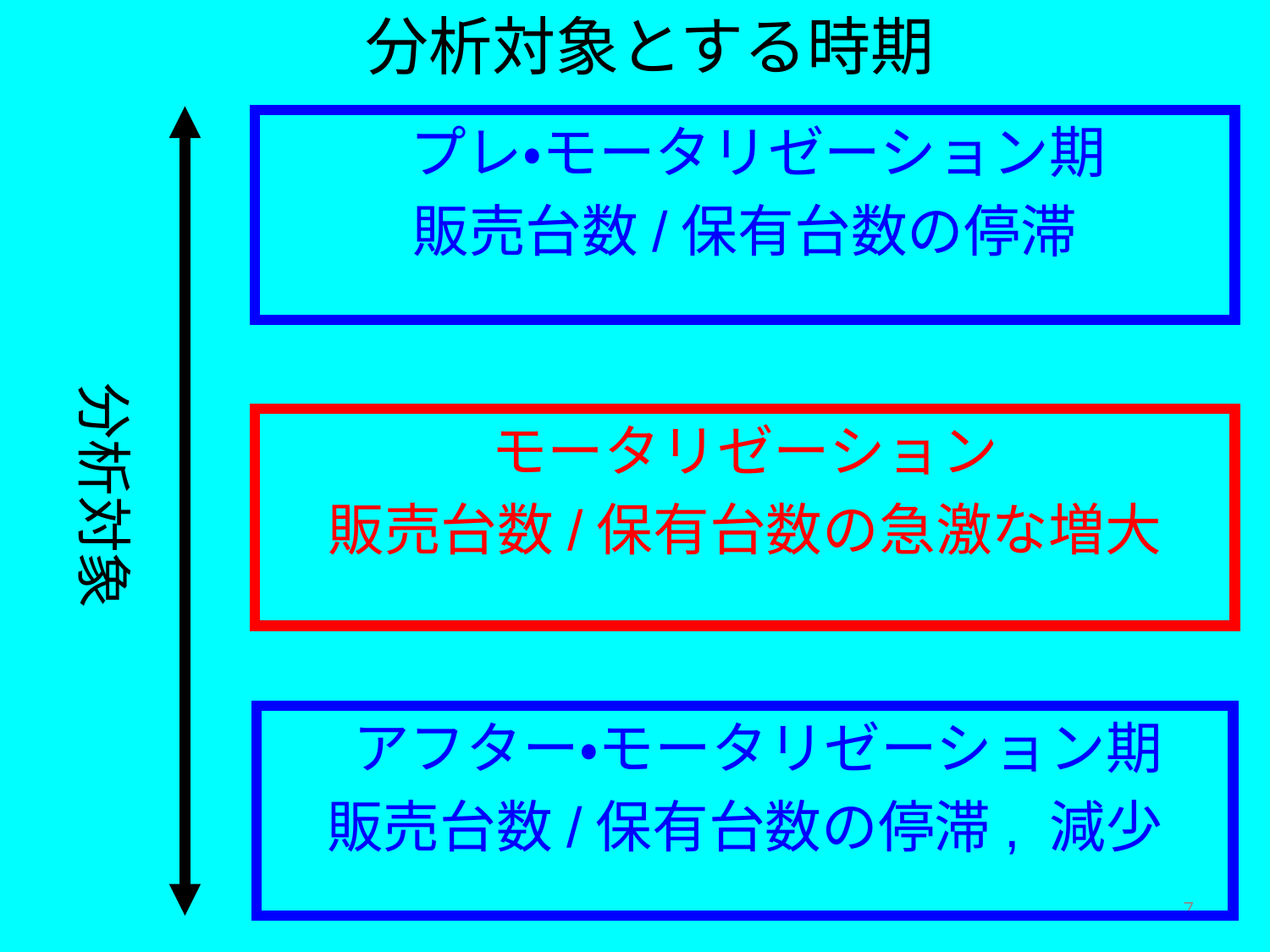

分析対象とする時期

 プレ・モータリゼーション期
販売台数/保有台数の停滞

分析対象
モータリゼーション
販売台数/保有台数の急激な増大
 アフター・モータリゼーション期
販売台数/保有台数の停滞, 減少
7